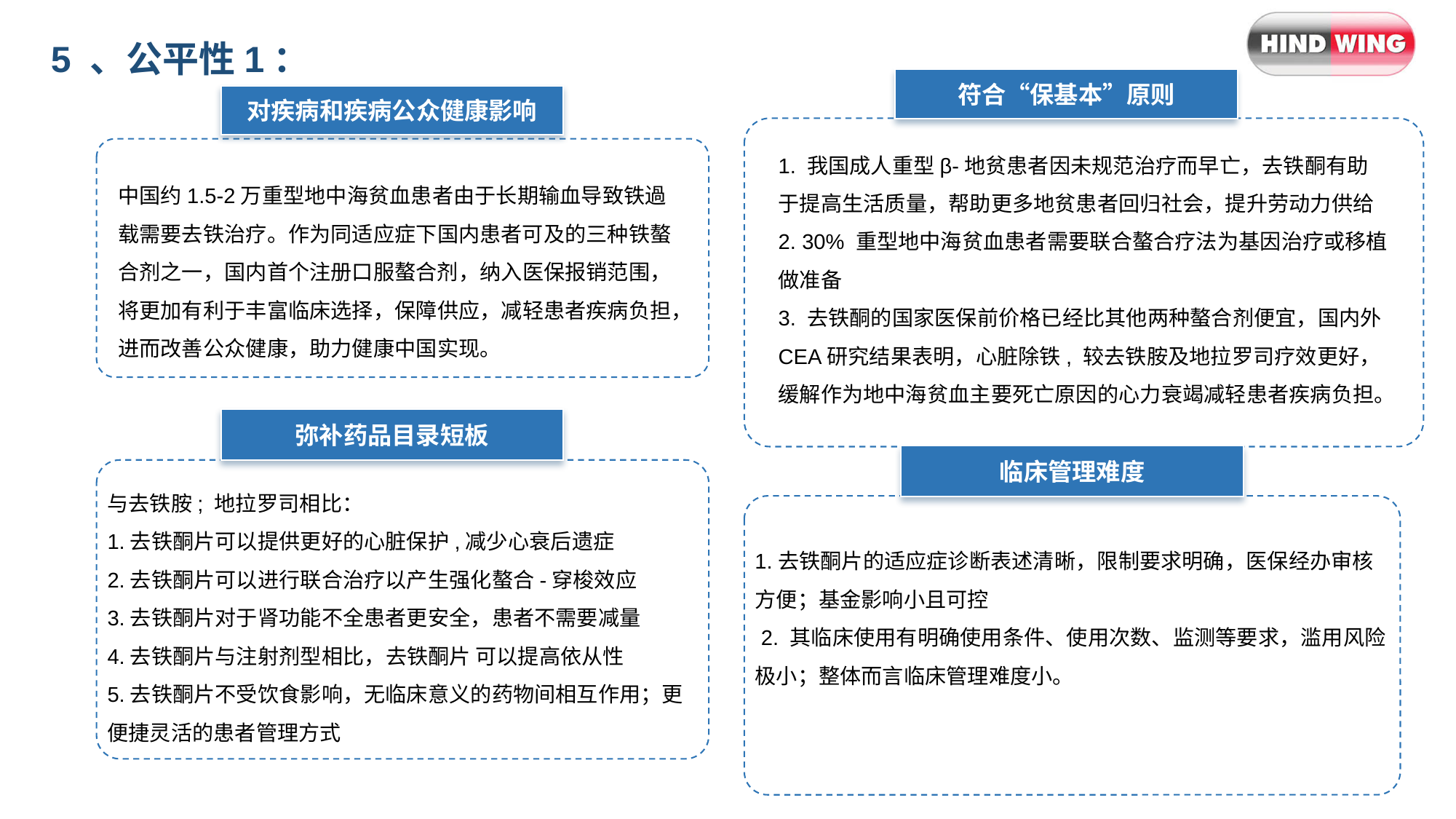

5 、公平性1：
符合“保基本”原则
对疾病和疾病公众健康影响

1. 我国成人重型β-地贫患者因未规范治疗而早亡，去铁酮有助于提高生活质量，帮助更多地贫患者回归社会，提升劳动力供给
2. 30% 重型地中海贫血患者需要联合螯合疗法为基因治疗或移植做准备
3. 去铁酮的国家医保前价格已经比其他两种螯合剂便宜，国内外CEA研究结果表明，心脏除铁, 较去铁胺及地拉罗司疗效更好，缓解作为地中海贫血主要死亡原因的心力衰竭减轻患者疾病负担。

中国约1.5-2万重型地中海贫血患者由于长期输血导致铁過载需要去铁治疗。作为同适应症下国内患者可及的三种铁螯合剂之一，国内首个注册口服螯合剂，纳入医保报销范围，将更加有利于丰富临床选择，保障供应，减轻患者疾病负担，进而改善公众健康，助力健康中国实现。
弥补药品目录短板
临床管理难度

与去铁胺; 地拉罗司相比：
1.去铁酮片可以提供更好的心脏保护,减少心衰后遗症
2.去铁酮片可以进行联合治疗以产生强化螯合-穿梭效应
3.去铁酮片对于肾功能不全患者更安全，患者不需要减量
4.去铁酮片与注射剂型相比，去铁酮片 可以提高依从性
5.去铁酮片不受饮食影响，无临床意义的药物间相互作用；更便捷灵活的患者管理方式

1.去铁酮片的适应症诊断表述清晰，限制要求明确，医保经办审核方便；基金影响小且可控
 2. 其临床使用有明确使用条件、使用次数、监测等要求，滥用风险极小；整体而言临床管理难度小。